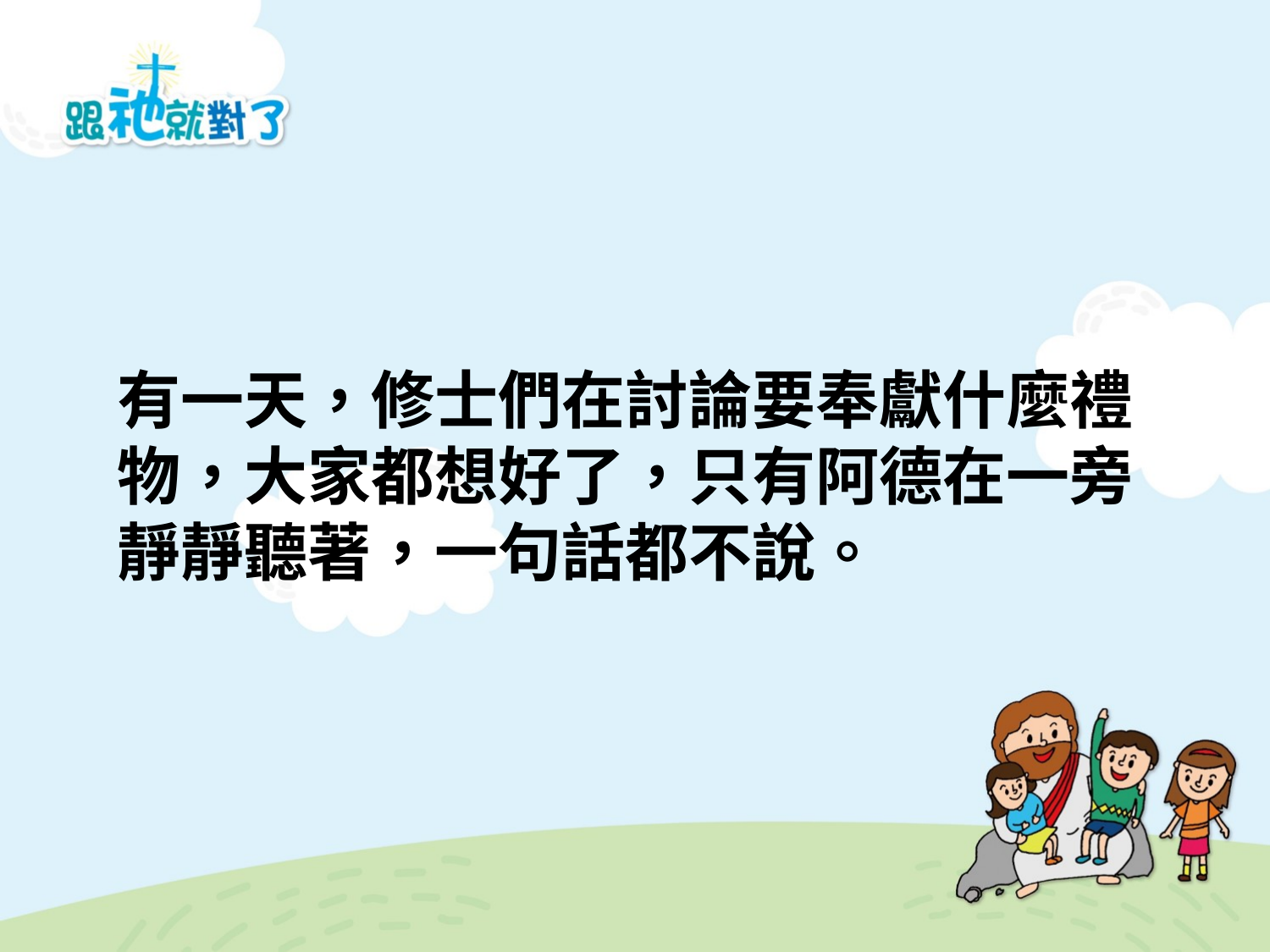

有一天，修士們在討論要奉獻什麼禮物，大家都想好了，只有阿德在一旁靜靜聽著，一句話都不說。